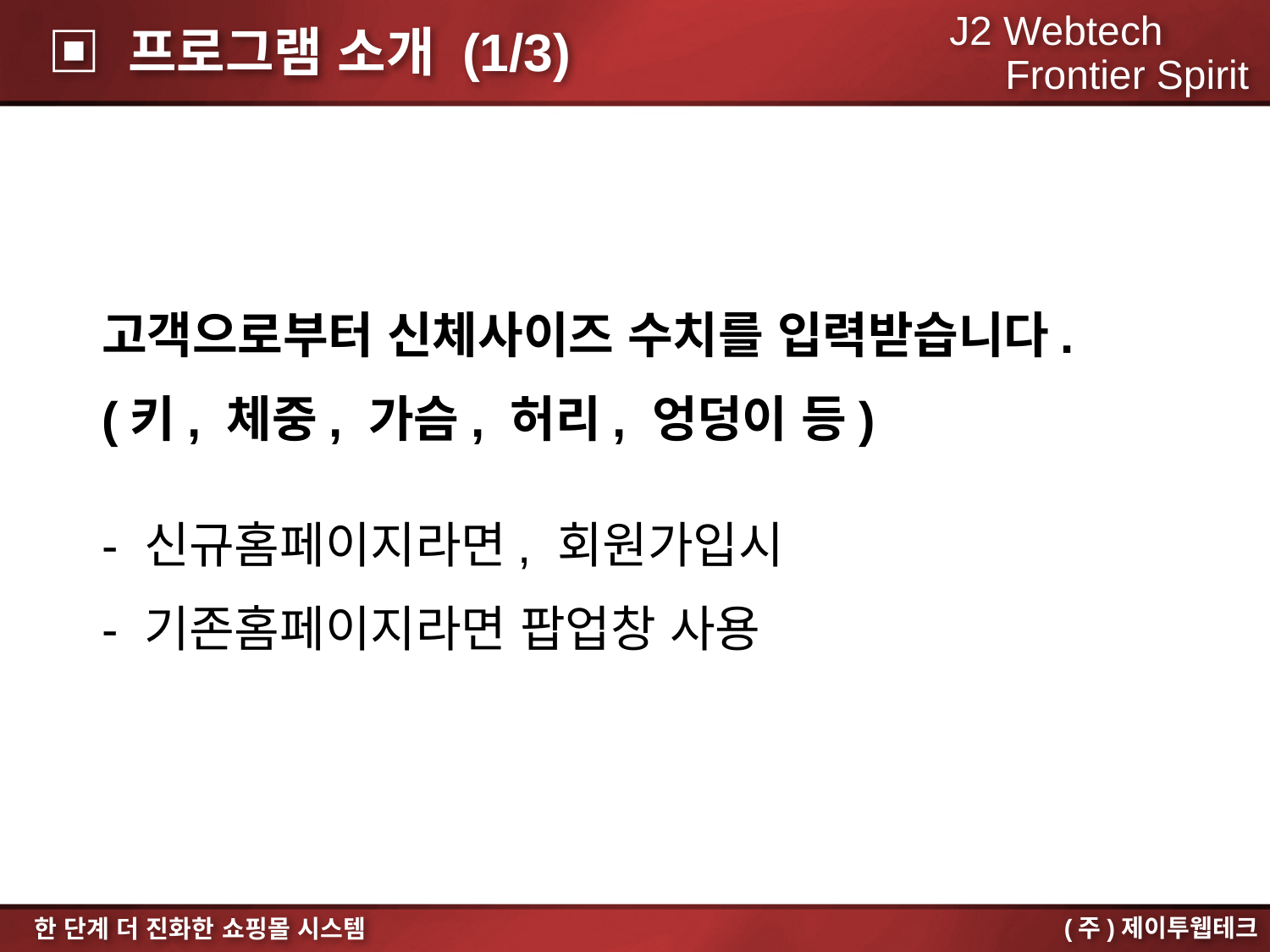

J2 Webtech
     Frontier Spirit
▣ 프로그램 소개 (1/3)
고객으로부터 신체사이즈 수치를 입력받습니다.
(키, 체중, 가슴, 허리, 엉덩이 등)

- 신규홈페이지라면, 회원가입시
- 기존홈페이지라면 팝업창 사용
(주)제이투웹테크
한 단계 더 진화한 쇼핑몰 시스템